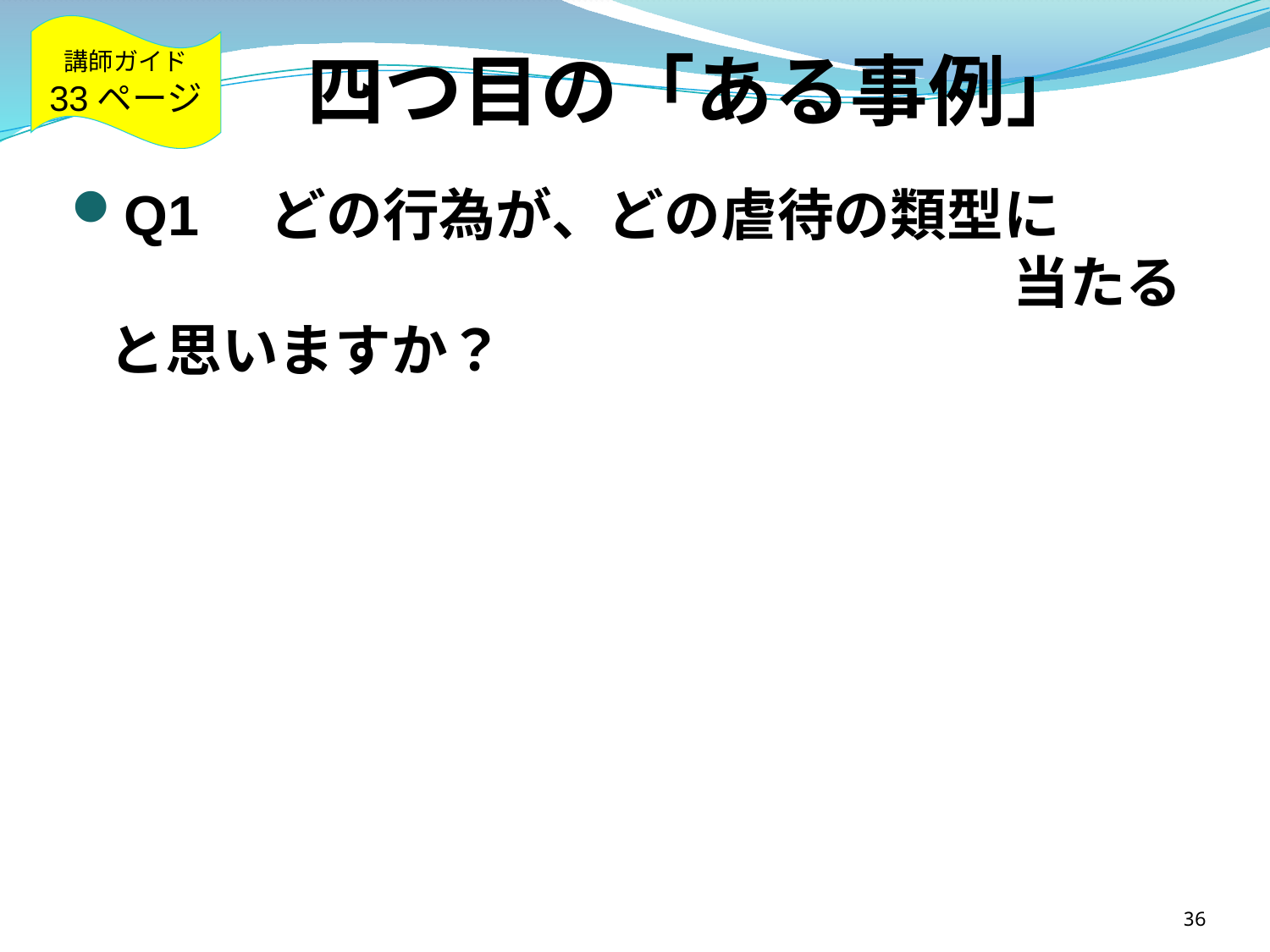

講師ガイド
33ページ
# 四つ目の「ある事例」
Q1　どの行為が、どの虐待の類型に　　　　　　　　　　　　　　　　　　当たると思いますか？
36